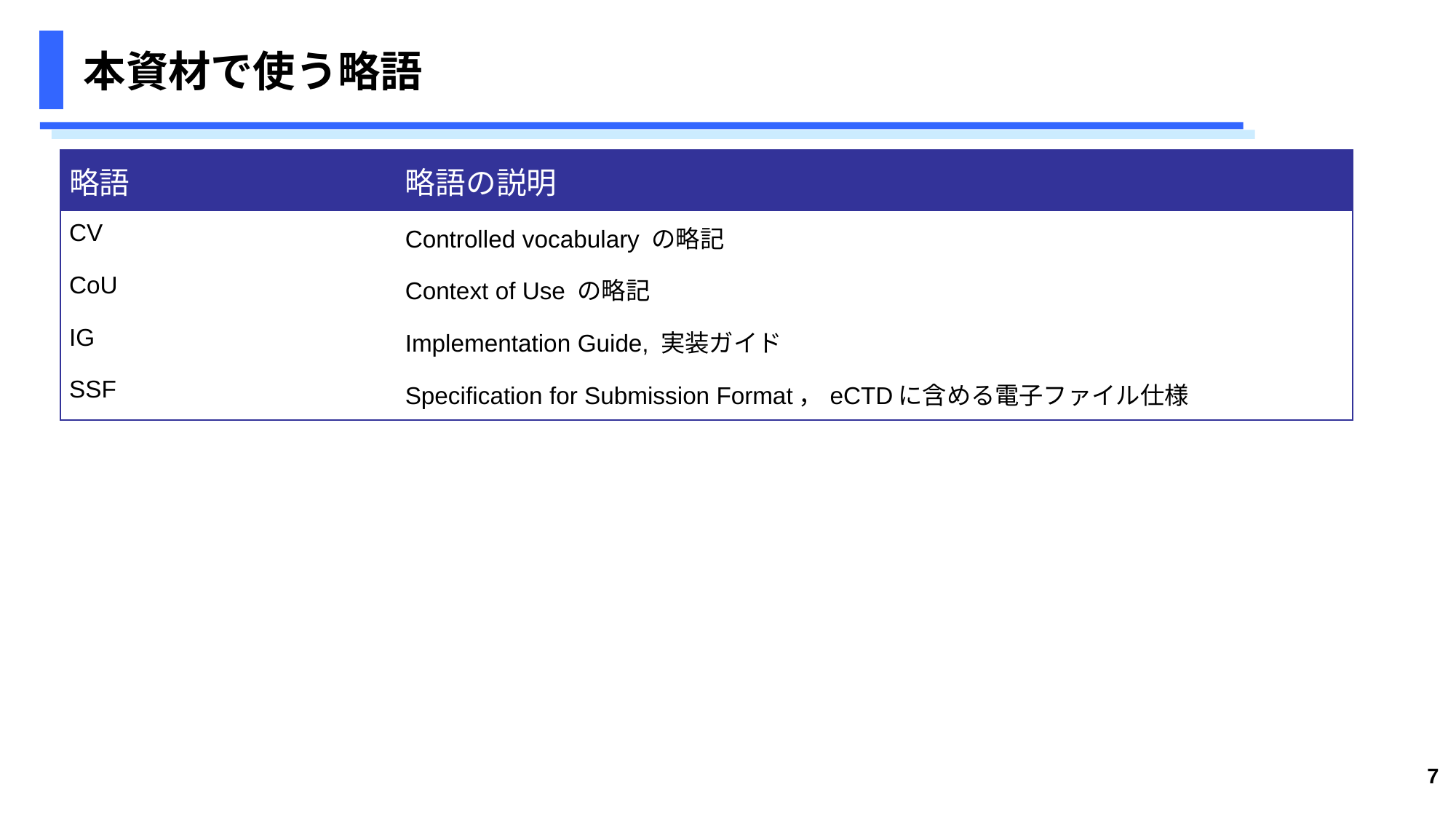

# 本資材で使う略語
| 略語 | 略語の説明 |
| --- | --- |
| CV | Controlled vocabulary の略記 |
| CoU | Context of Use の略記 |
| IG | Implementation Guide, 実装ガイド |
| SSF | Specification for Submission Format，eCTDに含める電⼦ファイル仕様 |
7